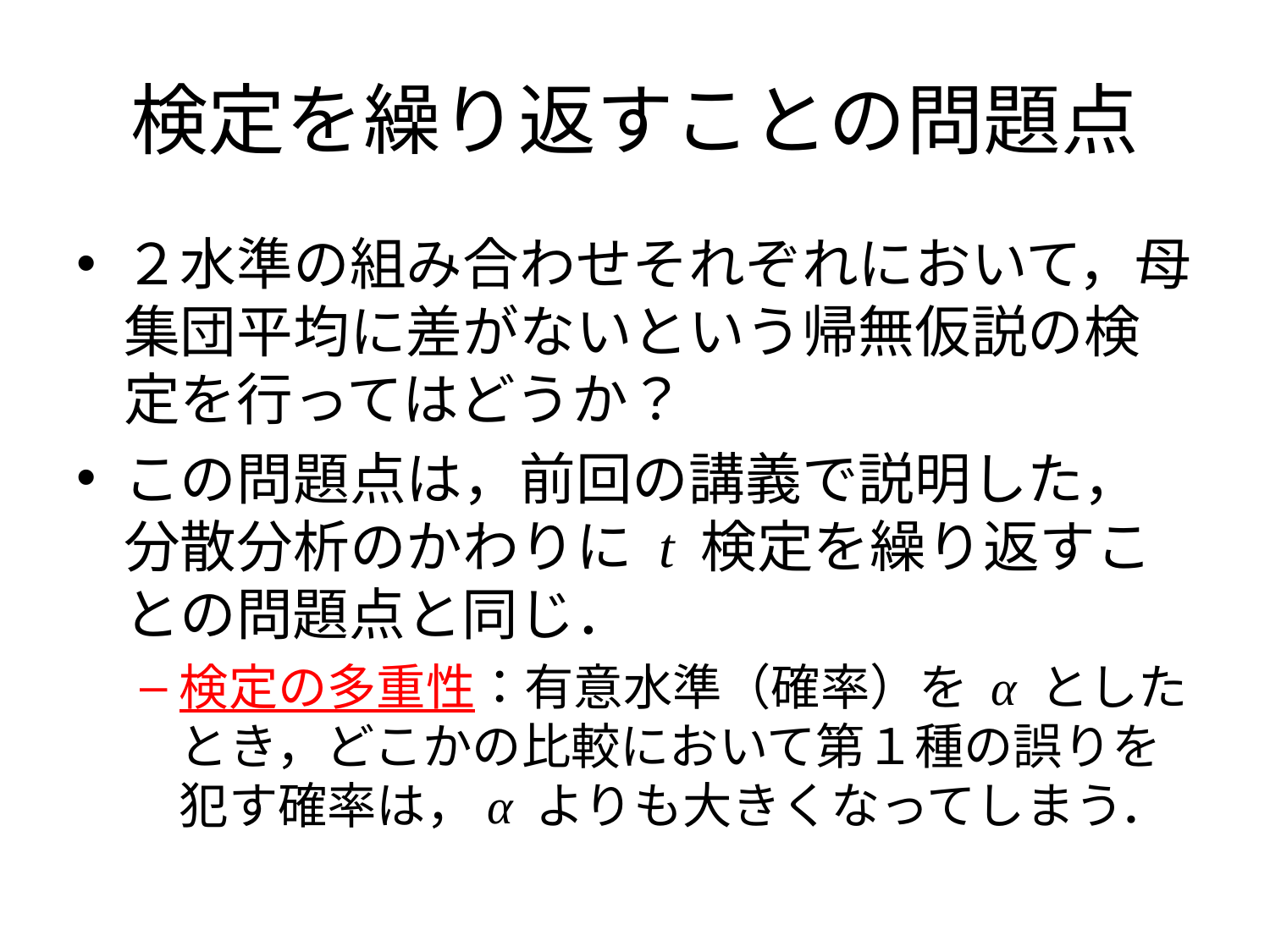

# 検定を繰り返すことの問題点
２水準の組み合わせそれぞれにおいて，母集団平均に差がないという帰無仮説の検定を行ってはどうか？
この問題点は，前回の講義で説明した，分散分析のかわりに t 検定を繰り返すことの問題点と同じ．
検定の多重性：有意水準（確率）を α としたとき，どこかの比較において第１種の誤りを犯す確率は，α よりも大きくなってしまう．